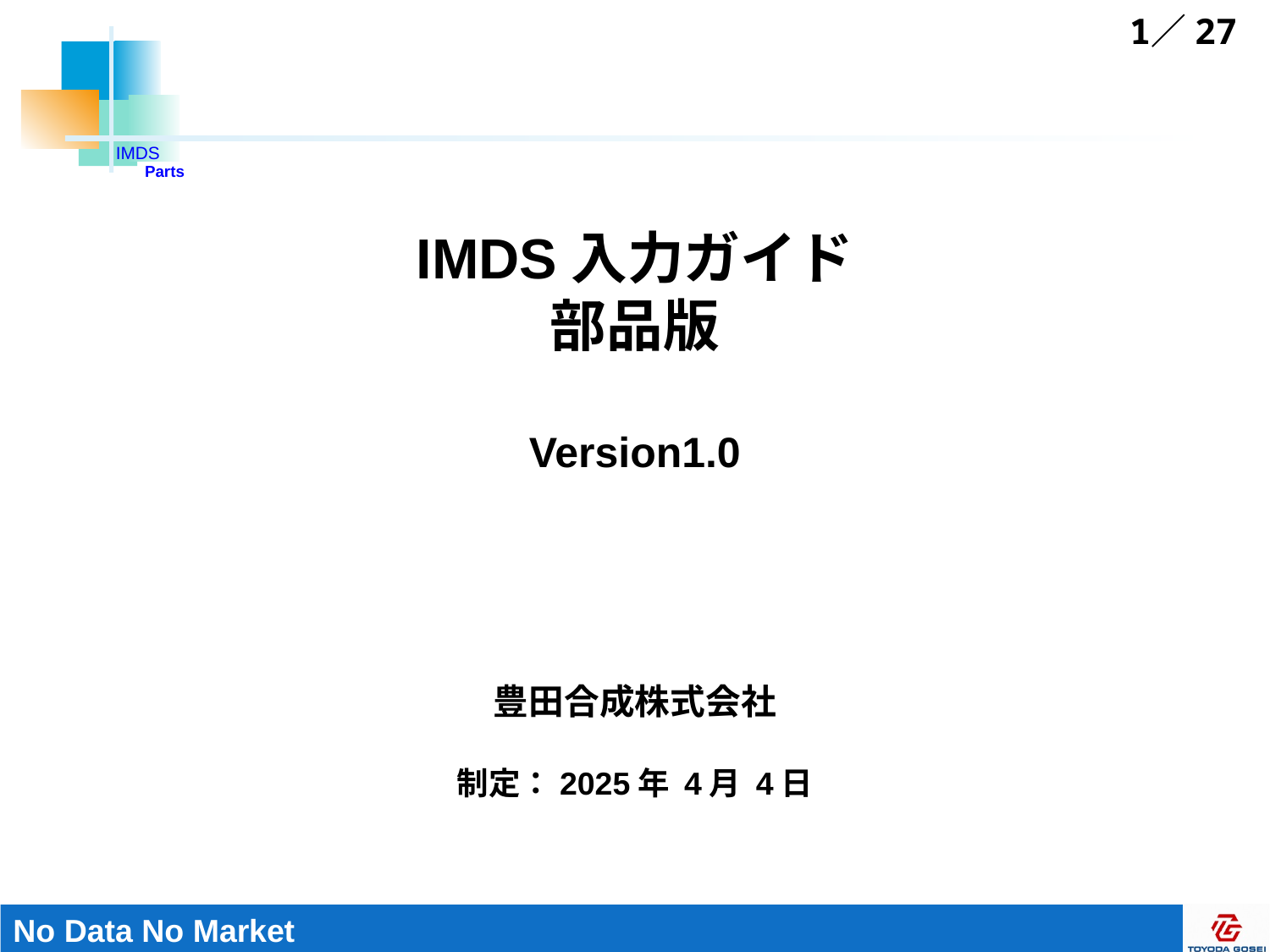

1／27
IMDS入力ガイド
部品版

Version1.0

豊田合成株式会社

制定：2025年 4月 4日